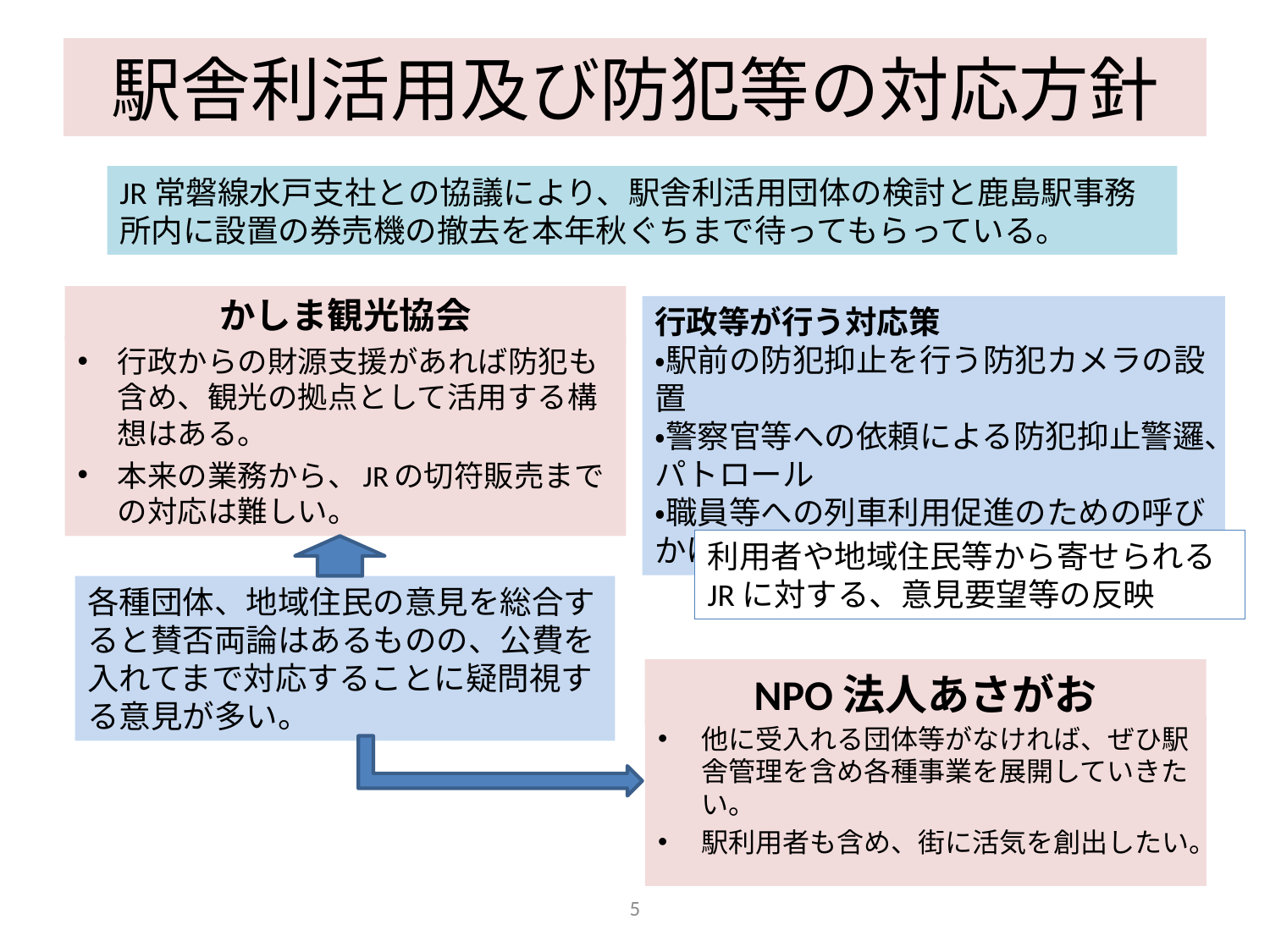

# 駅舎利活用及び防犯等の対応方針
JR常磐線水戸支社との協議により、駅舎利活用団体の検討と鹿島駅事務所内に設置の券売機の撤去を本年秋ぐちまで待ってもらっている。
かしま観光協会
行政等が行う対応策
・駅前の防犯抑止を行う防犯カメラの設置
・警察官等への依頼による防犯抑止警邏、パトロール
・職員等への列車利用促進のための呼びかけ
行政からの財源支援があれば防犯も含め、観光の拠点として活用する構想はある。
本来の業務から、JRの切符販売までの対応は難しい。
利用者や地域住民等から寄せられるJRに対する、意見要望等の反映

各種団体、地域住民の意見を総合すると賛否両論はあるものの、公費を入れてまで対応することに疑問視する意見が多い。

NPO法人あさがお
他に受入れる団体等がなければ、ぜひ駅舎管理を含め各種事業を展開していきたい。
駅利用者も含め、街に活気を創出したい。
5